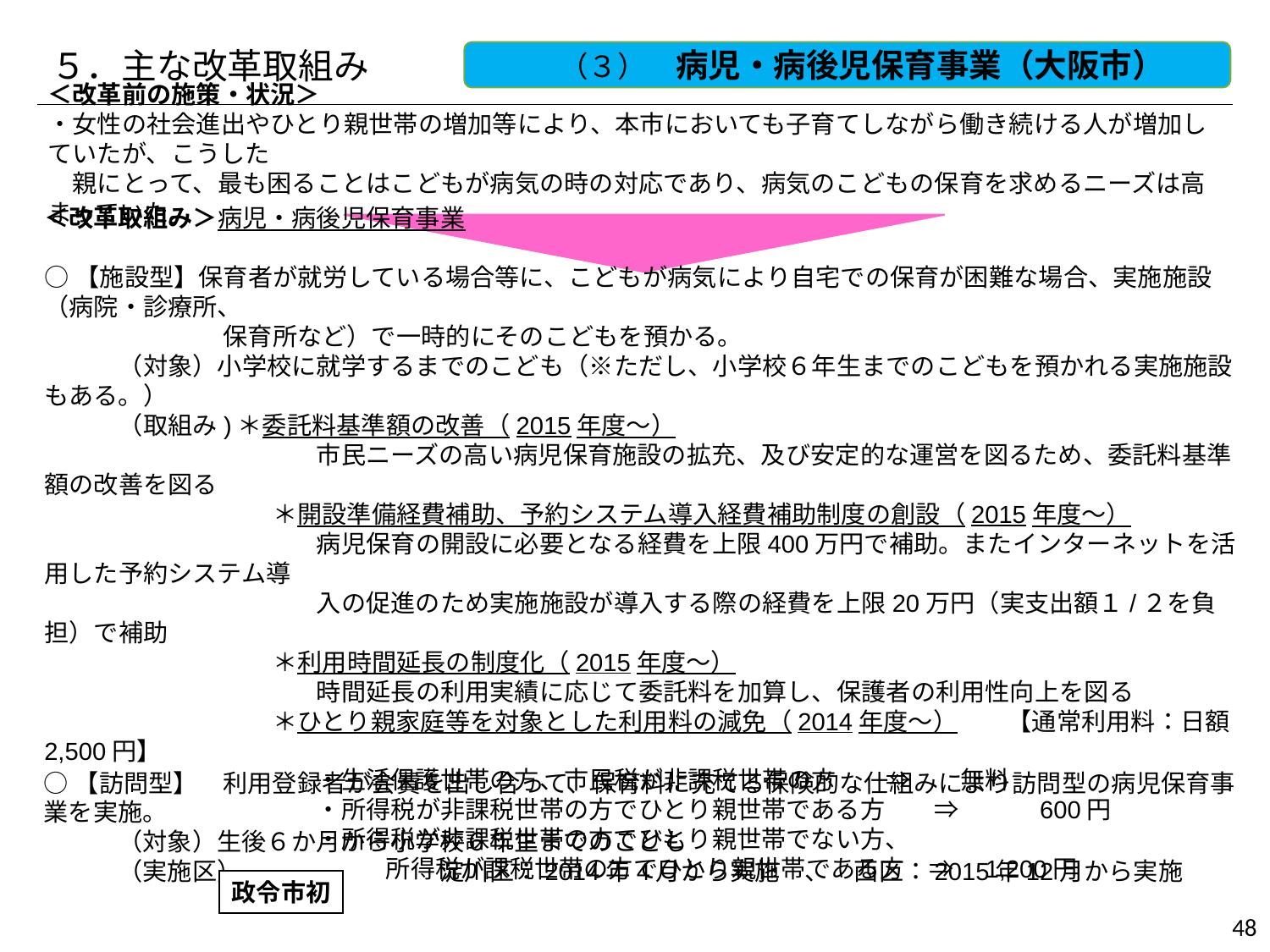

５．主な改革取組み
　（３）　病児・病後児保育事業（大阪市）
＜改革前の施策・状況＞
・女性の社会進出やひとり親世帯の増加等により、本市においても子育てしながら働き続ける人が増加していたが、こうした
　親にとって、最も困ることはこどもが病気の時の対応であり、病気のこどもの保育を求めるニーズは高まっていた。

＜改革取組み＞病児・病後児保育事業

○【施設型】保育者が就労している場合等に、こどもが病気により自宅での保育が困難な場合、実施施設（病院・診療所、
　　　　　　　 保育所など）で一時的にそのこどもを預かる。
　　　（対象）小学校に就学するまでのこども（※ただし、小学校６年生までのこどもを預かれる実施施設もある。）
　　　（取組み)＊委託料基準額の改善（2015年度～）
　　　　　　　　　　　市民ニーズの高い病児保育施設の拡充、及び安定的な運営を図るため、委託料基準額の改善を図る
　　　　　　　　　 ＊開設準備経費補助、予約システム導入経費補助制度の創設（2015年度～）
　　　　　　　　　　　病児保育の開設に必要となる経費を上限400万円で補助。またインターネットを活用した予約システム導
　　　　　　　　　　　入の促進のため実施施設が導入する際の経費を上限20万円（実支出額１/２を負担）で補助
　　　　　　　　　 ＊利用時間延長の制度化（2015年度～）
　　　　　　　　　　　時間延長の利用実績に応じて委託料を加算し、保護者の利用性向上を図る
　　　　　　　　　 ＊ひとり親家庭等を対象とした利用料の減免（2014年度～）　　【通常利用料：日額2,500円】
　　　　　　　　　　　・生活保護世帯の方、市民税が非課税世帯の方　　⇒　　無料
　　　　　　　　　　　・所得税が非課税世帯の方でひとり親世帯である方　　⇒　　　600円
　　　　　　　　　　　・所得税が非課税世帯の方でひとり親世帯でない方、
                                                             所得税が課税世帯の方でひとり親世帯である方　⇒　1,200円
○【訪問型】　利用登録者が会費を出し合って、保育料に充てる保険的な仕組みにより訪問型の病児保育事業を実施。
　　　（対象）生後６か月から小学校６年生までのこども
　　　（実施区）　　　　　　　　淀川区：2014年4月から実施　、　西区：2015年12月から実施
政令市初
48